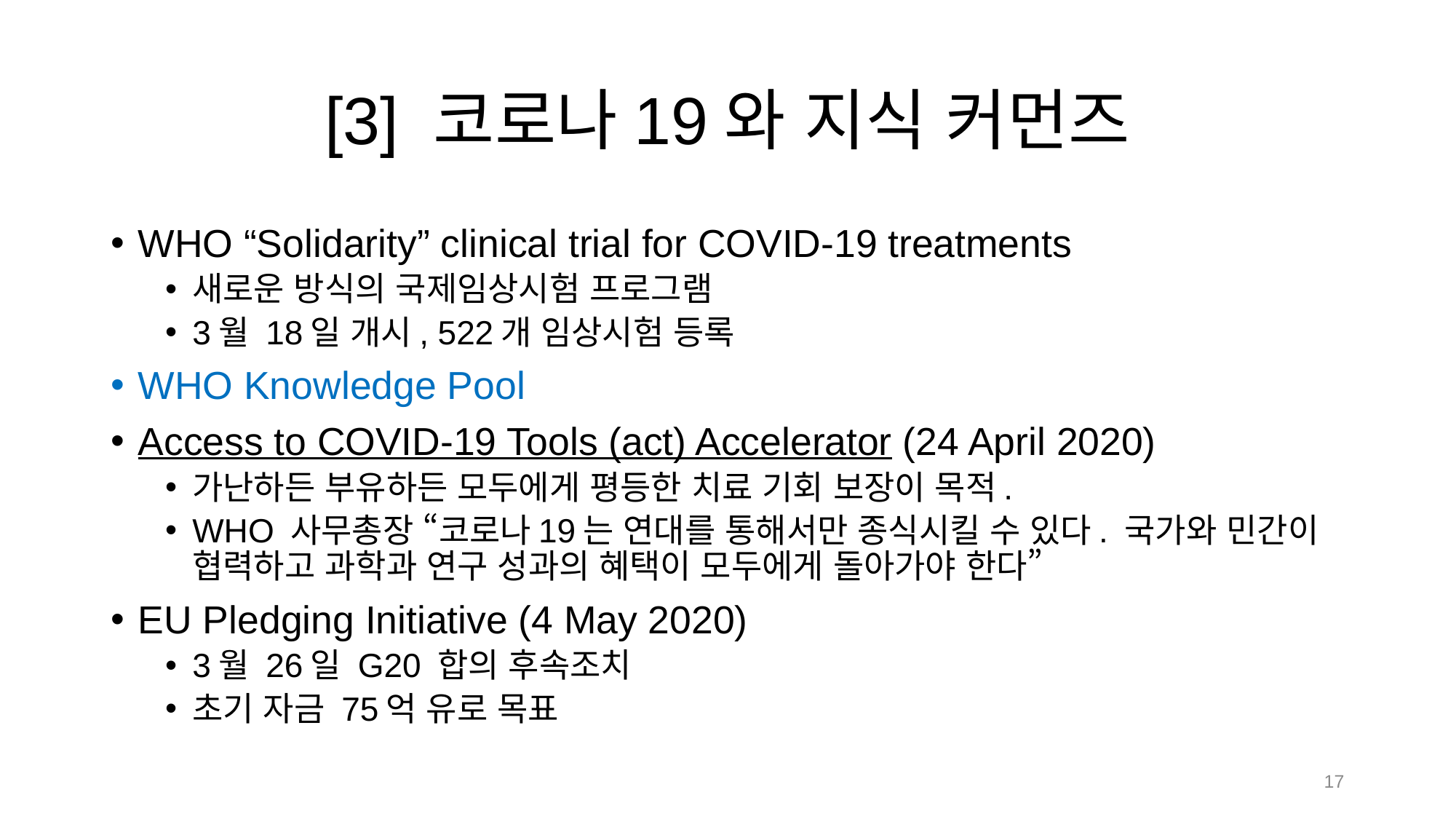

# [3] 코로나19와 지식 커먼즈
WHO “Solidarity” clinical trial for COVID-19 treatments
새로운 방식의 국제임상시험 프로그램
3월 18일 개시, 522개 임상시험 등록
WHO Knowledge Pool
Access to COVID-19 Tools (act) Accelerator (24 April 2020)
가난하든 부유하든 모두에게 평등한 치료 기회 보장이 목적.
WHO 사무총장 “코로나19는 연대를 통해서만 종식시킬 수 있다. 국가와 민간이 협력하고 과학과 연구 성과의 혜택이 모두에게 돌아가야 한다”
EU Pledging Initiative (4 May 2020)
3월 26일 G20 합의 후속조치
초기 자금 75억 유로 목표

17